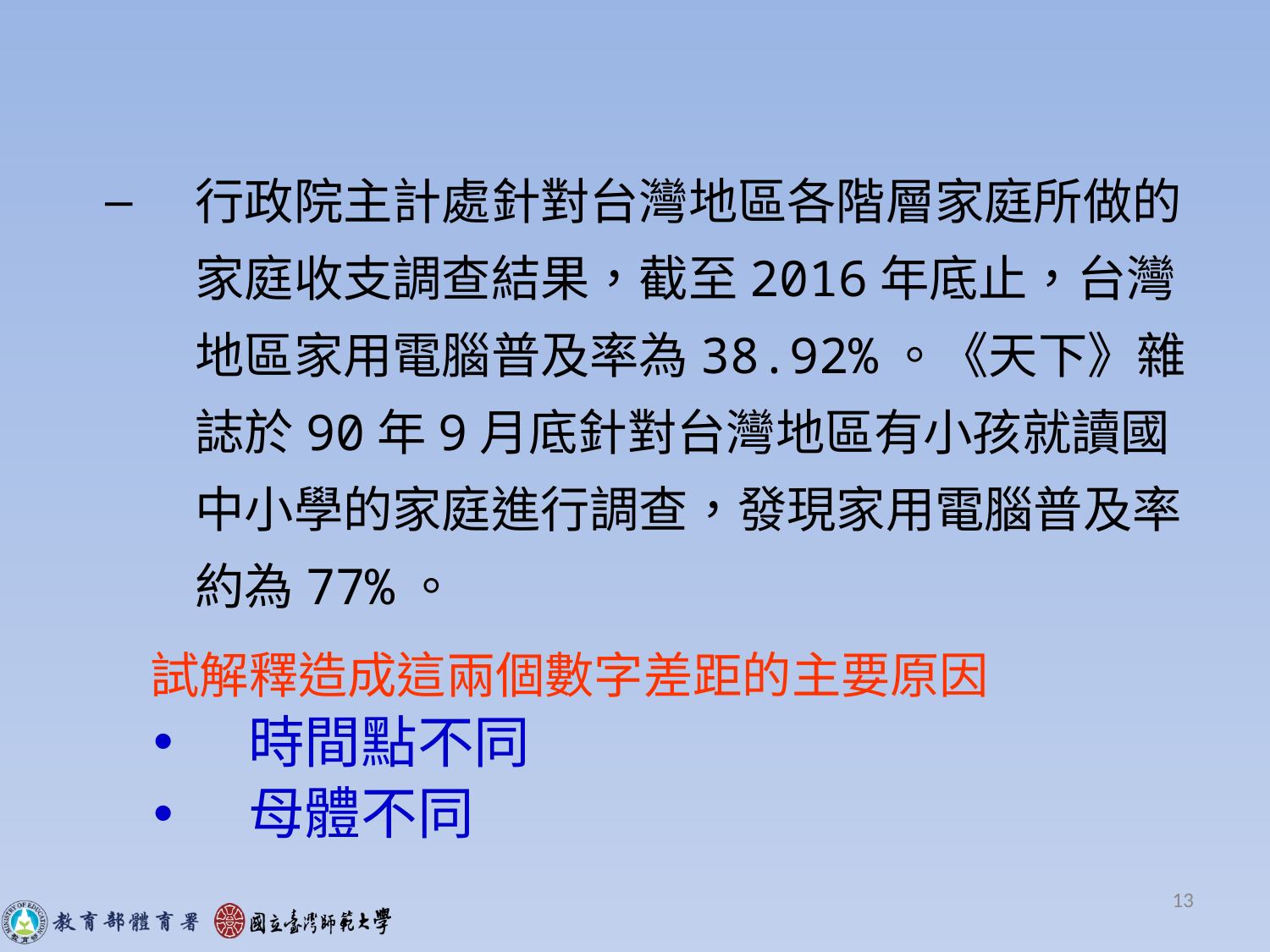

行政院主計處針對台灣地區各階層家庭所做的家庭收支調查結果，截至2016年底止，台灣地區家用電腦普及率為38.92%。《天下》雜誌於90年9月底針對台灣地區有小孩就讀國中小學的家庭進行調查，發現家用電腦普及率約為77%。
   試解釋造成這兩個數字差距的主要原因
時間點不同
母體不同
13